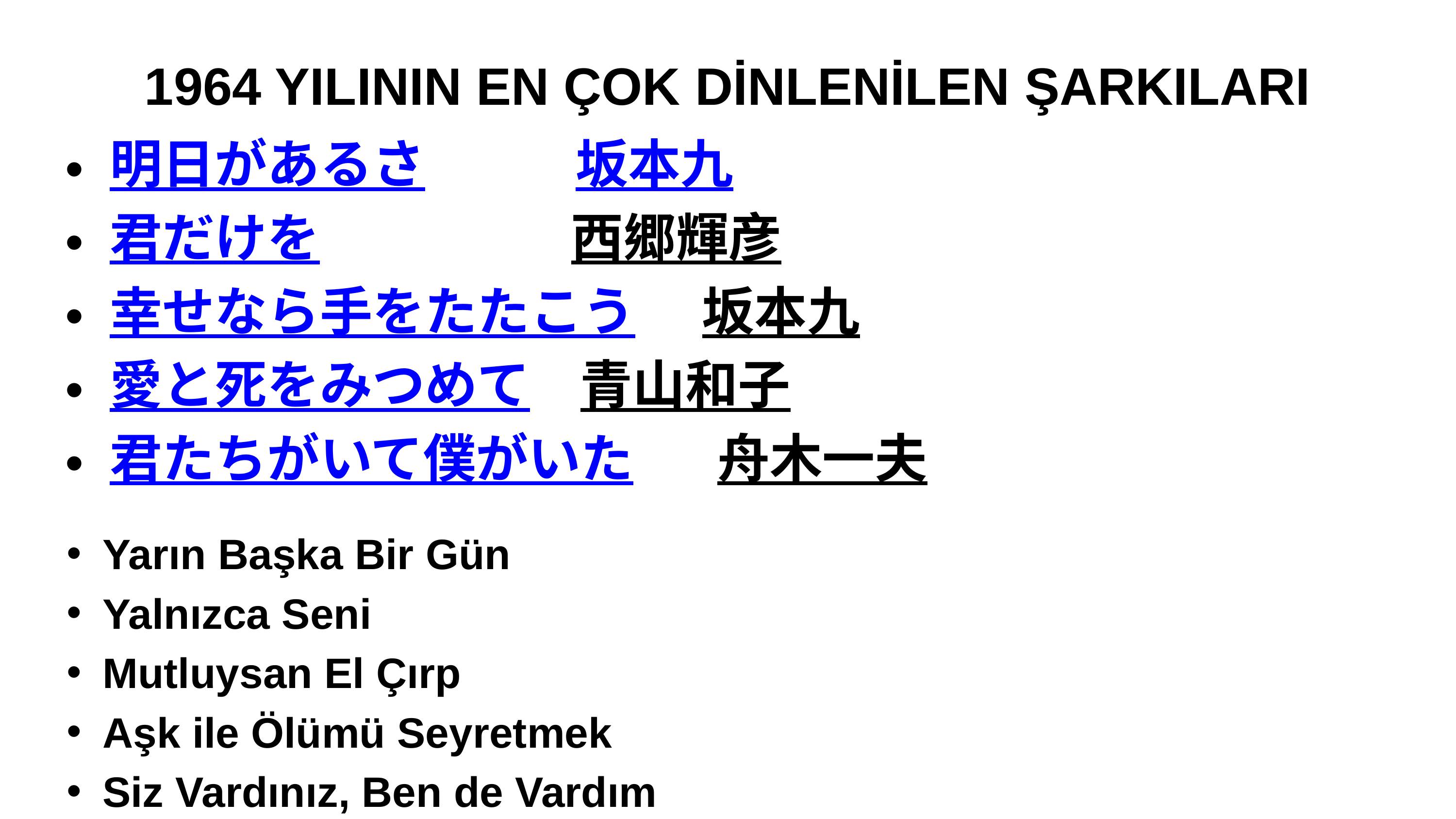

1964 YILININ EN ÇOK DİNLENİLEN ŞARKILARI
明日があるさ         坂本九
君だけを               西郷輝彦
幸せなら手をたたこう    坂本九
愛と死をみつめて   青山和子
君たちがいて僕がいた     舟木一夫
Yarın Başka Bir Gün
Yalnızca Seni
Mutluysan El Çırp
Aşk ile Ölümü Seyretmek
Siz Vardınız, Ben de Vardım